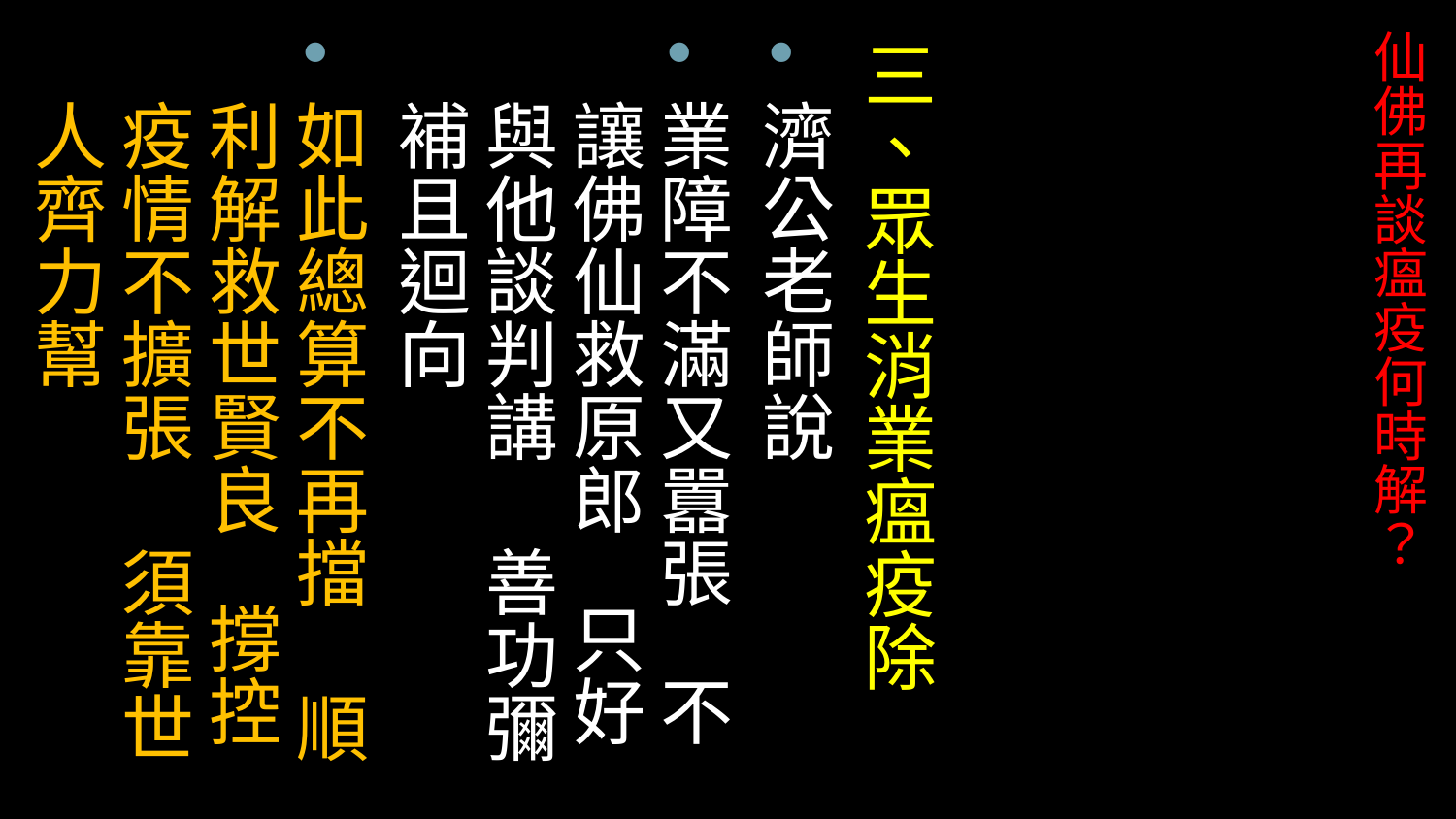

三、眾生消業瘟疫除
濟公老師說
業障不滿又囂張    不讓佛仙救原郎    只好與他談判講     善功彌補且迴向
如此總算不再擋     順利解救世賢良    撐控疫情不擴張     須靠世人齊力幫
# 仙佛再談瘟疫何時解？